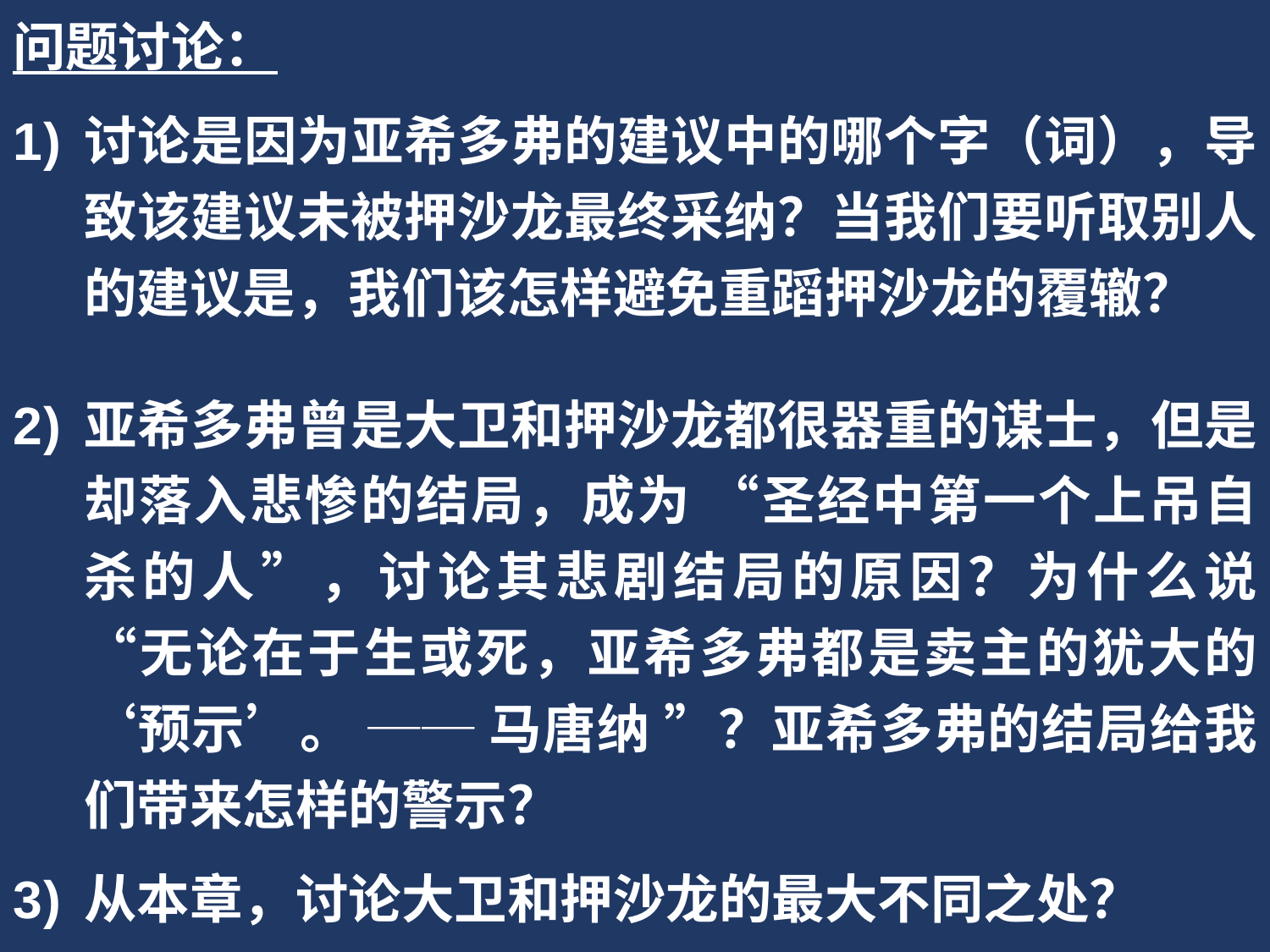

问题讨论：
讨论是因为亚希多弗的建议中的哪个字（词），导致该建议未被押沙龙最终采纳？当我们要听取别人的建议是，我们该怎样避免重蹈押沙龙的覆辙？

亚希多弗曾是大卫和押沙龙都很器重的谋士，但是却落入悲惨的结局，成为 “圣经中第一个上吊自杀的人”，讨论其悲剧结局的原因？为什么说 “无论在于生或死，亚希多弗都是卖主的犹大的 ‘预示’。 ── 马唐纳 ”？亚希多弗的结局给我们带来怎样的警示？
从本章，讨论大卫和押沙龙的最大不同之处？